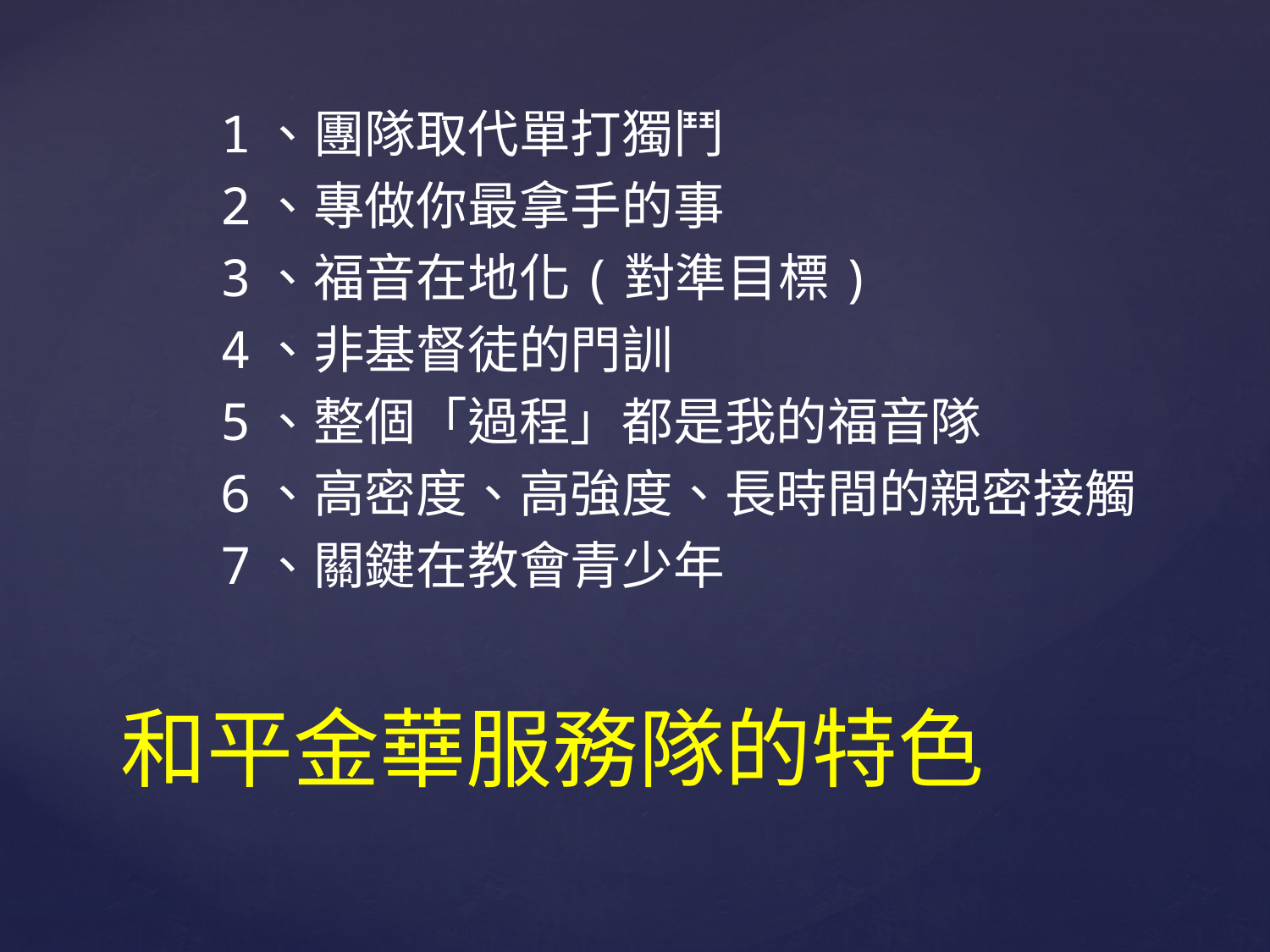

1、團隊取代單打獨鬥
2、專做你最拿手的事
3、福音在地化(對準目標)
4、非基督徒的門訓
5、整個「過程」都是我的福音隊
6、高密度、高強度、長時間的親密接觸
7、關鍵在教會青少年

# 和平金華服務隊的特色